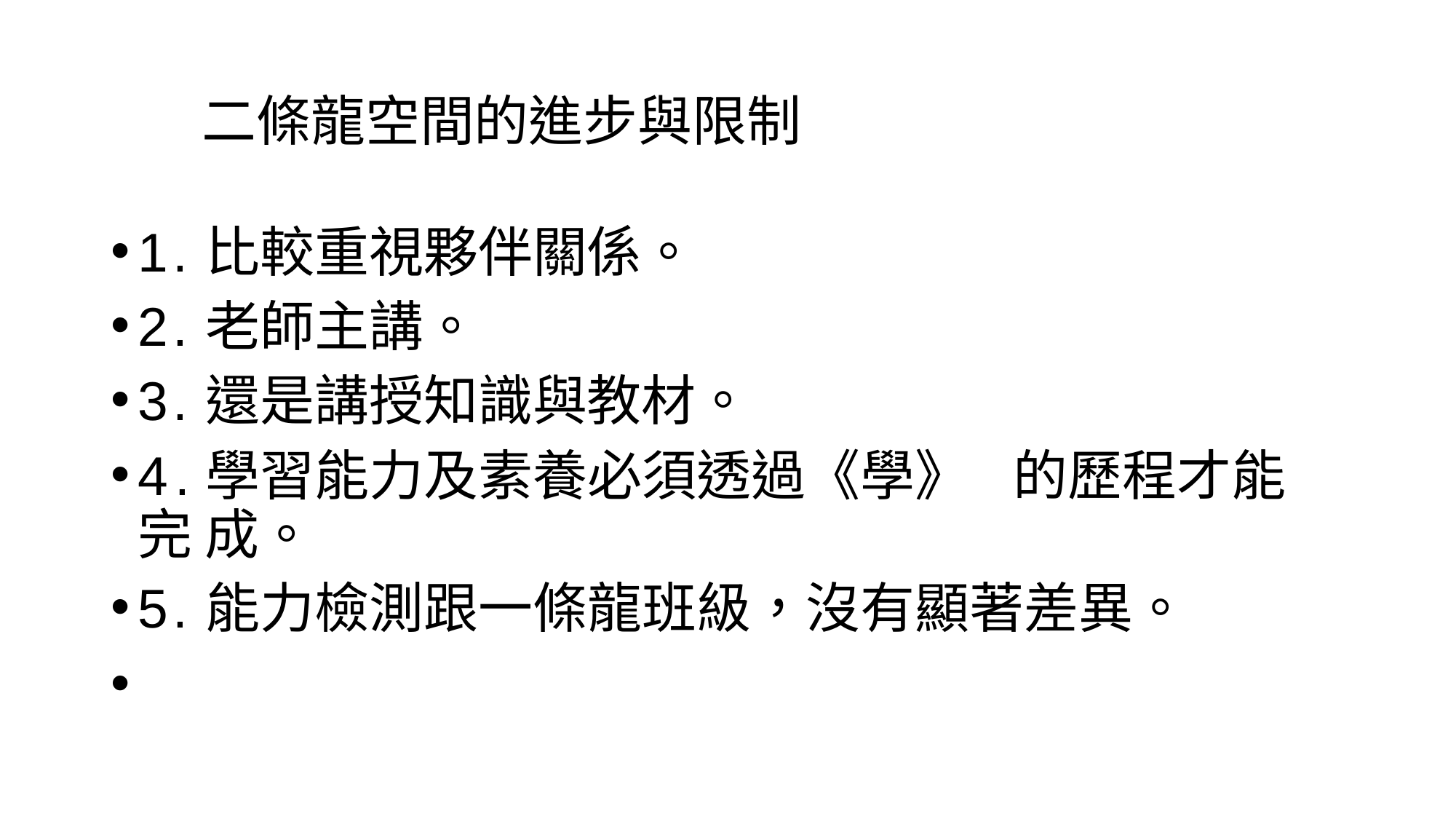

二條龍空間的進步與限制

1.比較重視夥伴關係。
2.老師主講。
3.還是講授知識與教材。
4.學習能力及素養必須透過《學》	的歷程才能完 成。
5.能力檢測跟一條龍班級，沒有顯著差異。
•